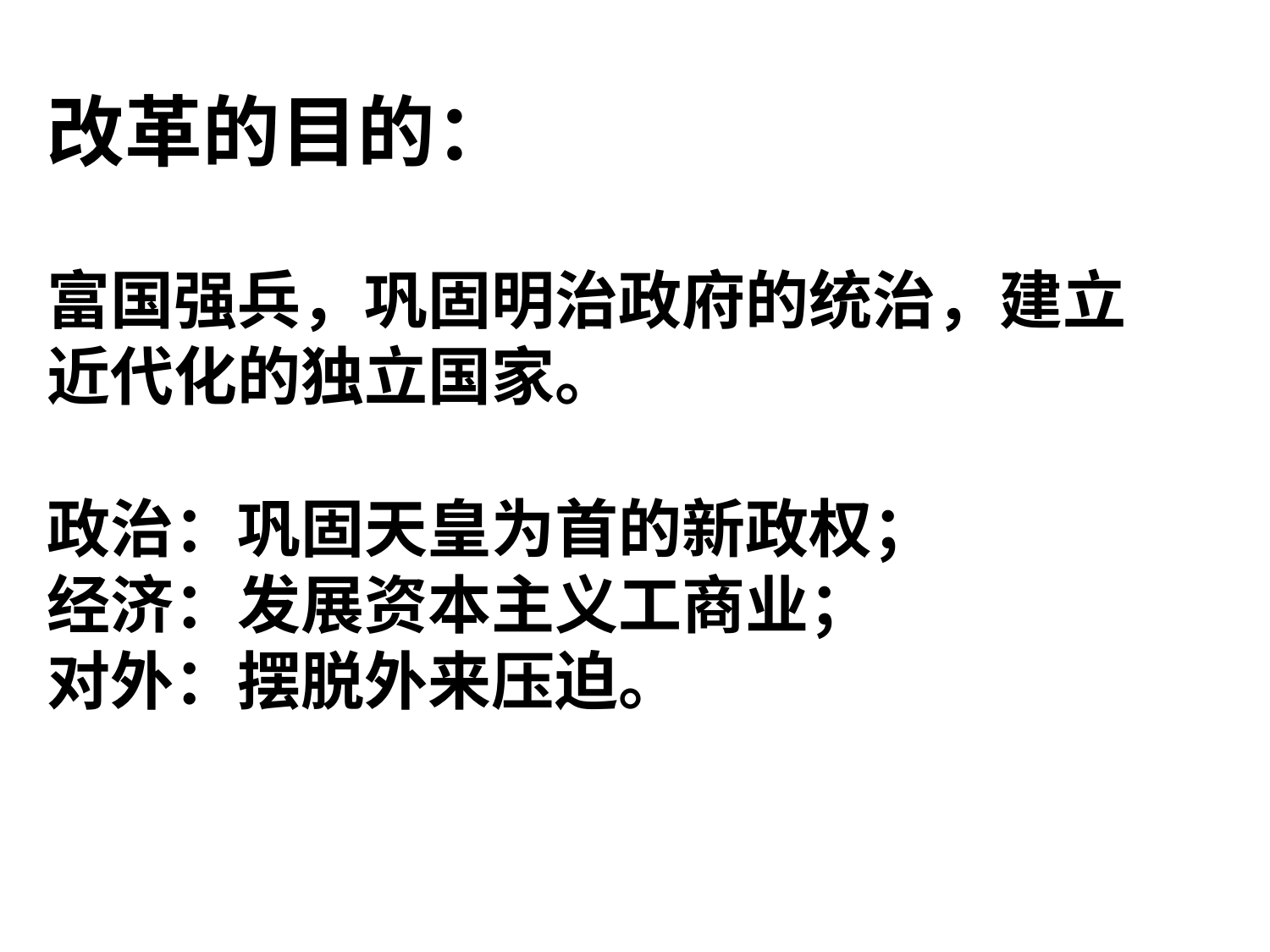

改革的目的：

富国强兵，巩固明治政府的统治，建立近代化的独立国家。

政治：巩固天皇为首的新政权；
经济：发展资本主义工商业；
对外：摆脱外来压迫。